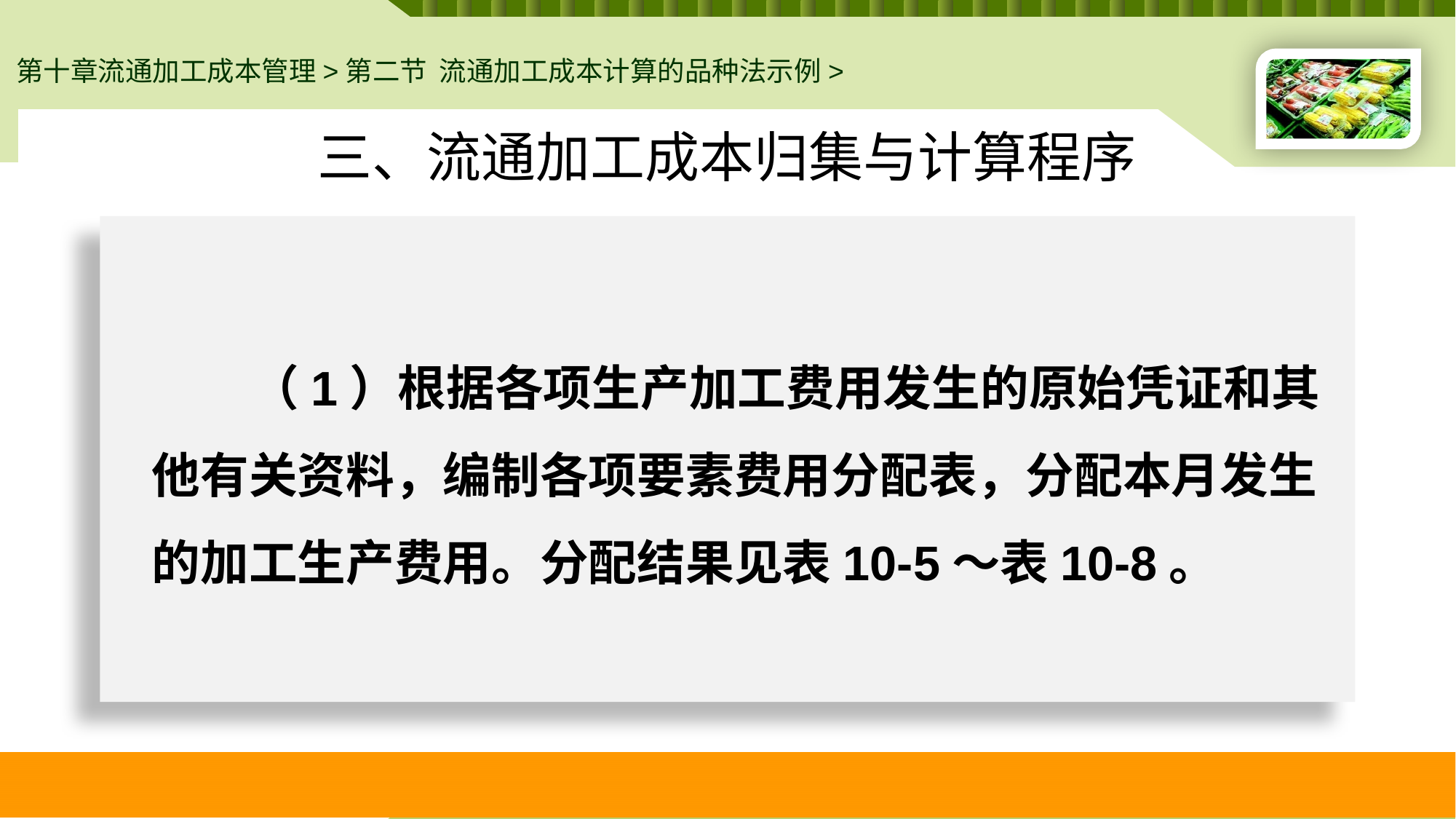

第十章流通加工成本管理>第二节  流通加工成本计算的品种法示例>
# 三、流通加工成本归集与计算程序
（1）根据各项生产加工费用发生的原始凭证和其他有关资料，编制各项要素费用分配表，分配本月发生的加工生产费用。分配结果见表10-5～表10-8。